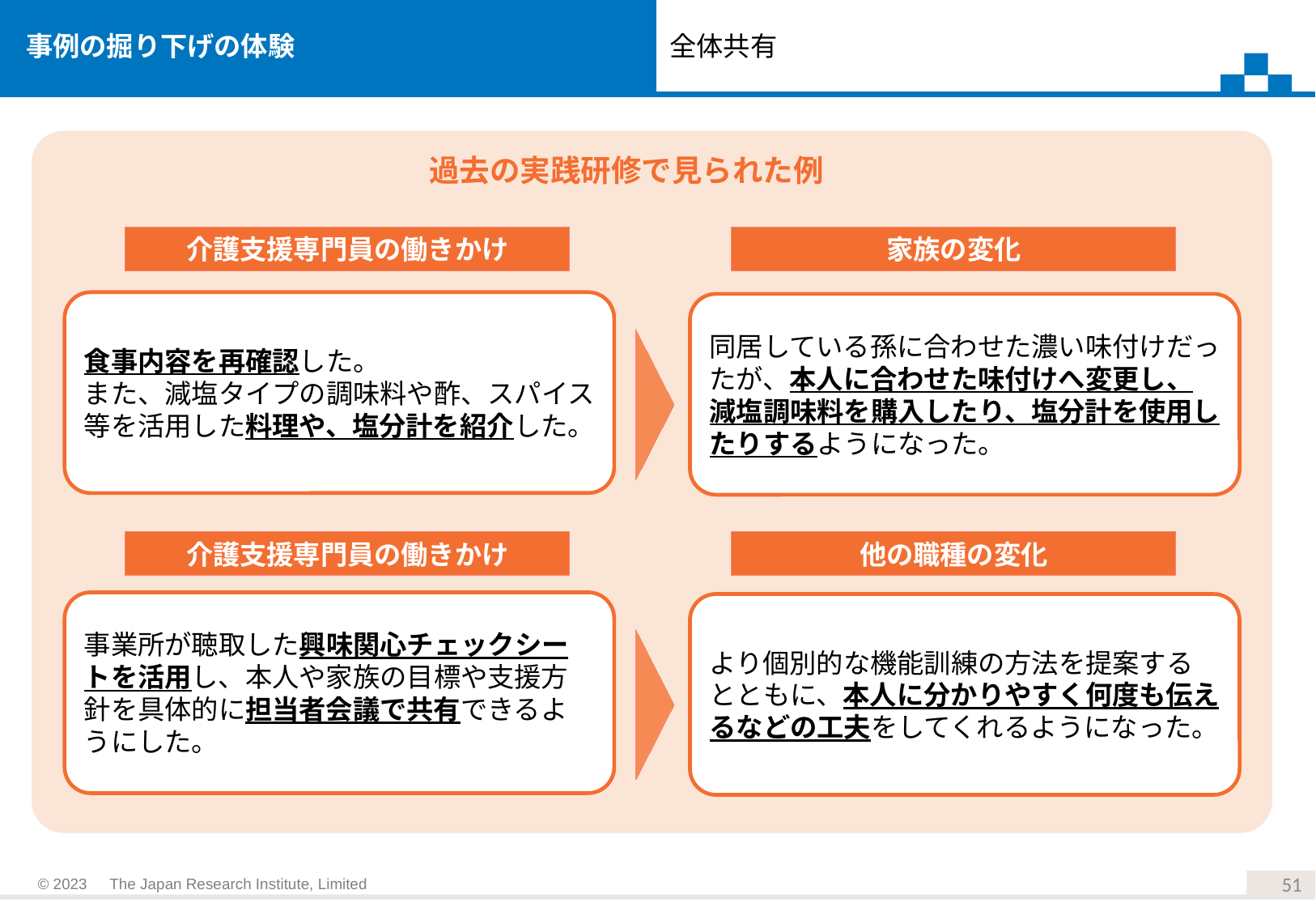

# 事例の掘り下げの体験
全体共有

過去の実践研修で見られた例
介護支援専門員の働きかけ
家族の変化
食事内容を再確認した。
また、減塩タイプの調味料や酢、スパイス等を活用した料理や、塩分計を紹介した。
同居している孫に合わせた濃い味付けだったが、本人に合わせた味付けへ変更し、減塩調味料を購入したり、塩分計を使用したりするようになった。

介護支援専門員の働きかけ
他の職種の変化
事業所が聴取した興味関心チェックシートを活用し、本人や家族の目標や支援方針を具体的に担当者会議で共有できるようにした。
より個別的な機能訓練の方法を提案するとともに、本人に分かりやすく何度も伝えるなどの工夫をしてくれるようになった。

51